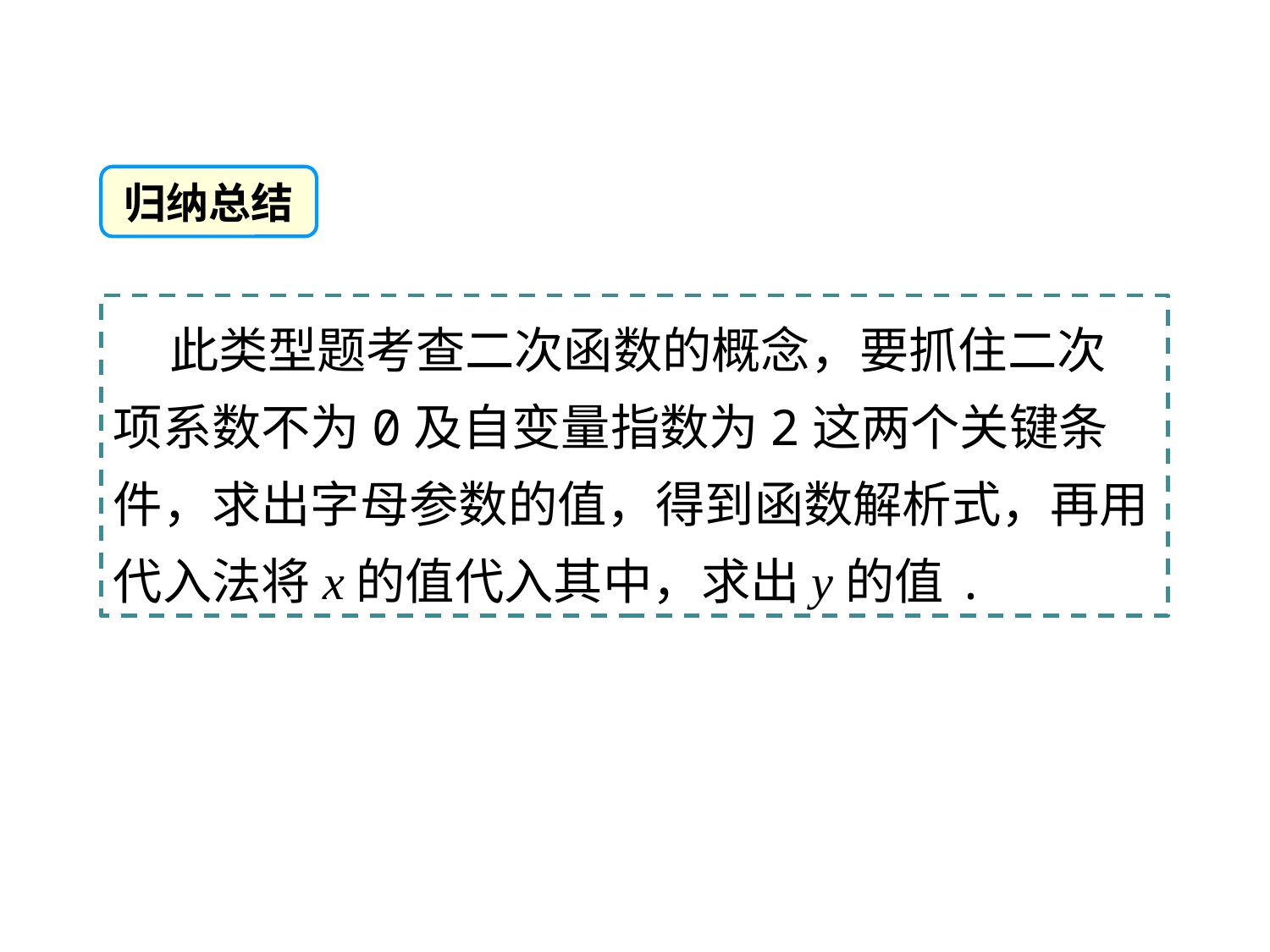

归纳总结
    此类型题考查二次函数的概念，要抓住二次项系数不为0及自变量指数为2这两个关键条件，求出字母参数的值，得到函数解析式，再用代入法将x的值代入其中，求出y的值.